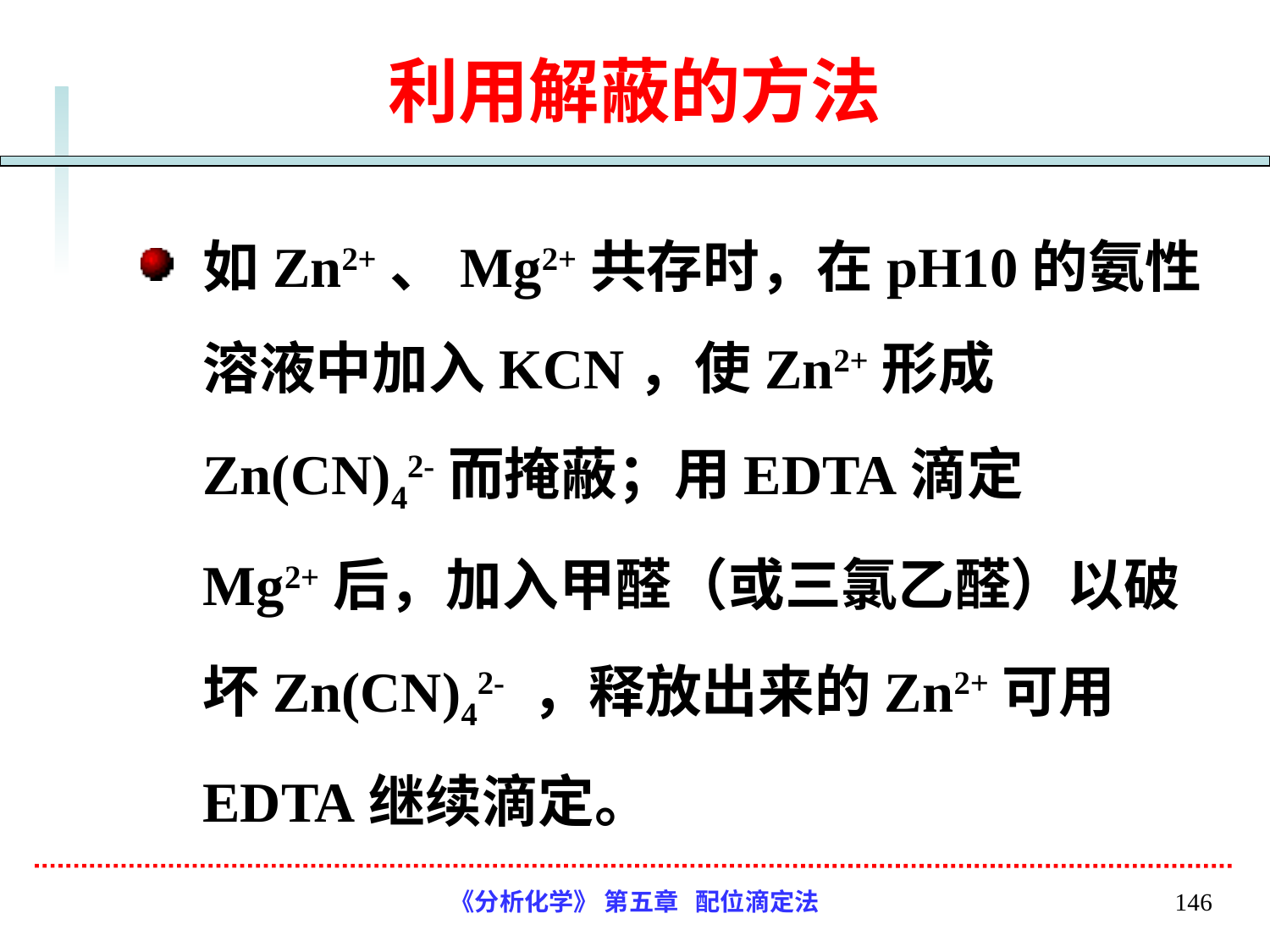

# 利用解蔽的方法
如Zn2+、Mg2+共存时，在pH10的氨性溶液中加入KCN，使Zn2+形成Zn(CN)42-而掩蔽；用EDTA滴定Mg2+后，加入甲醛（或三氯乙醛）以破坏Zn(CN)42- ，释放出来的Zn2+可用EDTA继续滴定。
《分析化学》 第五章   配位滴定法
146